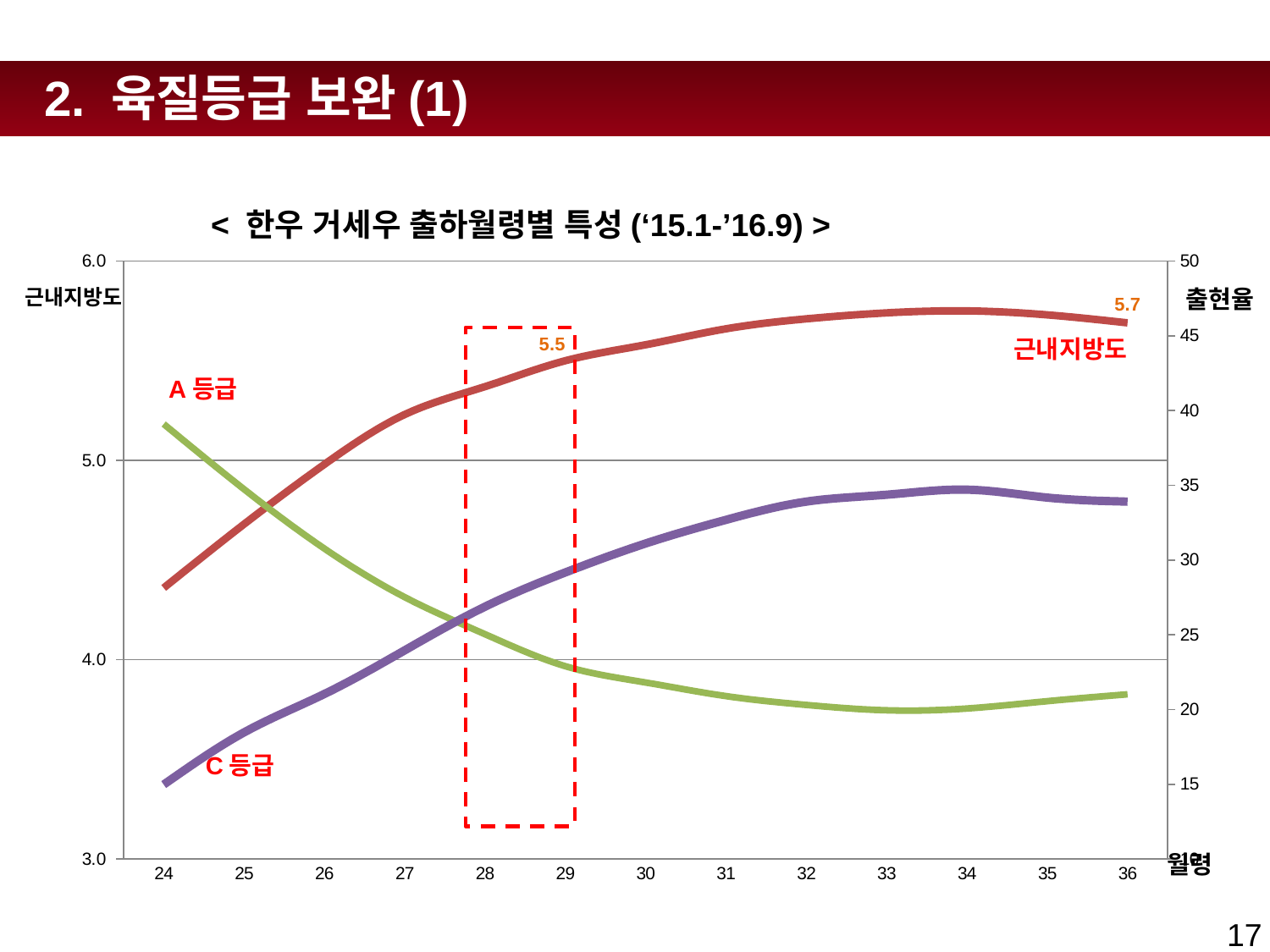

2. 육질등급 보완(1)
< 한우 거세우 출하월령별 특성(‘15.1-’16.9) >

### Chart

| Category | BMS | A출현율 | C출현율 |
|---|---|---|---|
| 24 | 4.3599999999999985 | 39.1 | 14.98 |
| 25 | 4.68 | 34.74 | 18.47 |
| 26 | 4.98 | 30.77 | 21.04 |
| 27 | 5.23 | 27.52 | 23.959999999999987 |
| 28 | 5.37 | 25.04 | 26.88 |
| 29 | 5.5 | 22.9 | 29.17 |
| 30 | 5.58 | 21.81000000000003 | 31.11000000000003 |
| 31 | 5.6599999999999975 | 20.9 | 32.69000000000001 |
| 32 | 5.71 | 20.31 | 33.910000000000004 |
| 33 | 5.74 | 19.95 | 34.370000000000005 |
| 34 | 5.75 | 20.07 | 34.71 |
| 35 | 5.73 | 20.56 | 34.18 |
| 36 | 5.6899999999999995 | 21.02 | 33.910000000000004 |
근내지방도
출현율

근내지방도
A등급
C등급
월령
17